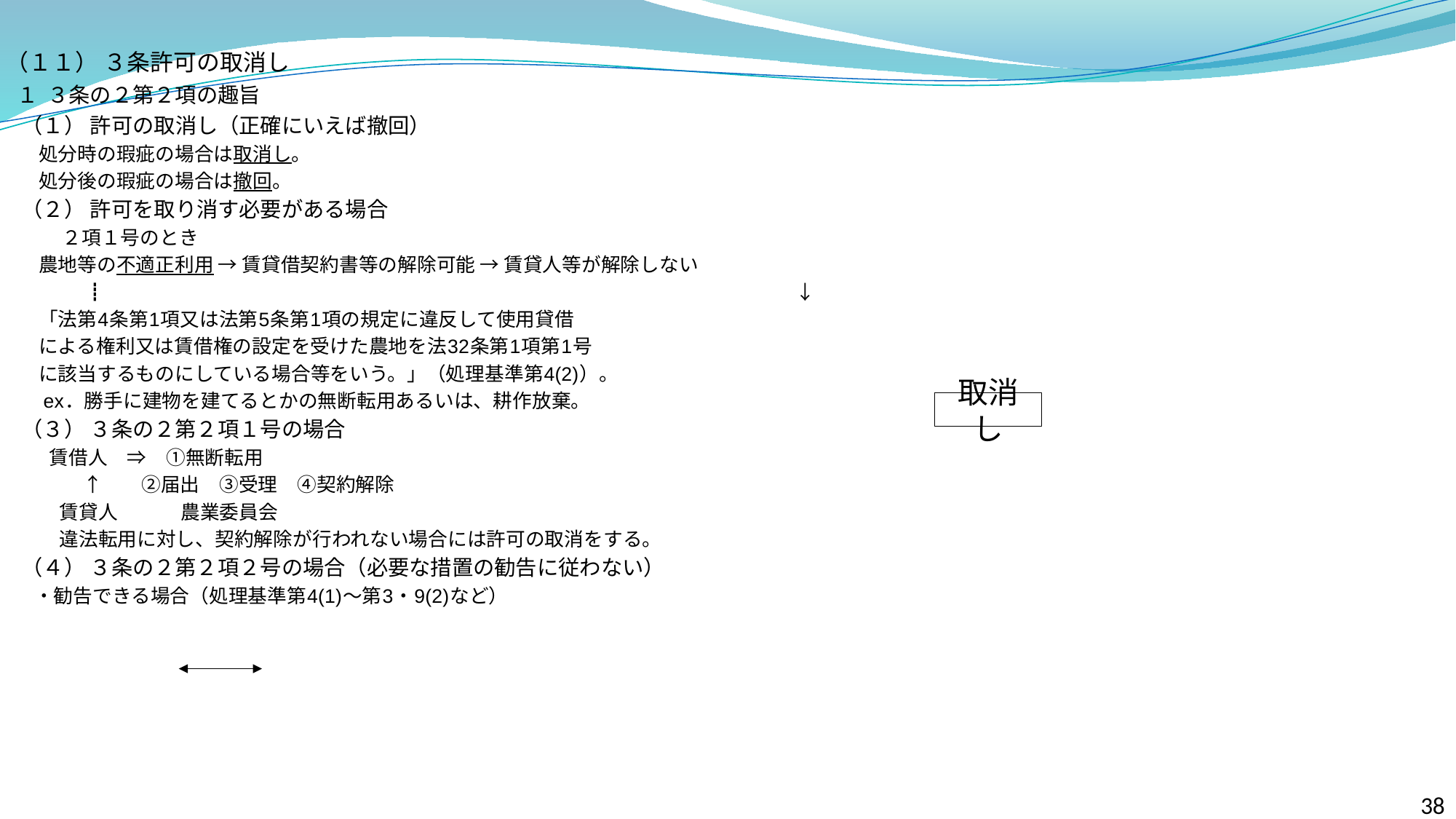

（１１） ３条許可の取消し
  １  ３条の２第２項の趣旨
 （１） 許可の取消し（正確にいえば撤回）
     処分時の瑕疵の場合は取消し。
     処分後の瑕疵の場合は撤回。
 （２） 許可を取り消す必要がある場合
 　	 ２項１号のとき
     農地等の不適正利用 → 賃貸借契約書等の解除可能 → 賃貸人等が解除しない
　　       ┋　　　　　　　　　　　　　　　　　　　　　　　　　　　　                    　　　↓
     「法第4条第1項又は法第5条第1項の規定に違反して使用貸借
     による権利又は賃借権の設定を受けた農地を法32条第1項第1号
     に該当するものにしている場合等をいう。」（処理基準第4(2)）。
     ex．勝手に建物を建てるとかの無断転用あるいは、耕作放棄。
 （３） ３条の２第２項１号の場合
 　  賃借人　⇒　①無断転用
　　　  ↑　　②届出　③受理　④契約解除
　　 賃貸人　          農業委員会
　　 違法転用に対し、契約解除が行われない場合には許可の取消をする。
 （４） ３条の２第２項２号の場合（必要な措置の勧告に従わない）
    ・勧告できる場合（処理基準第4(1)～第3・9(2)など）

取消し
38